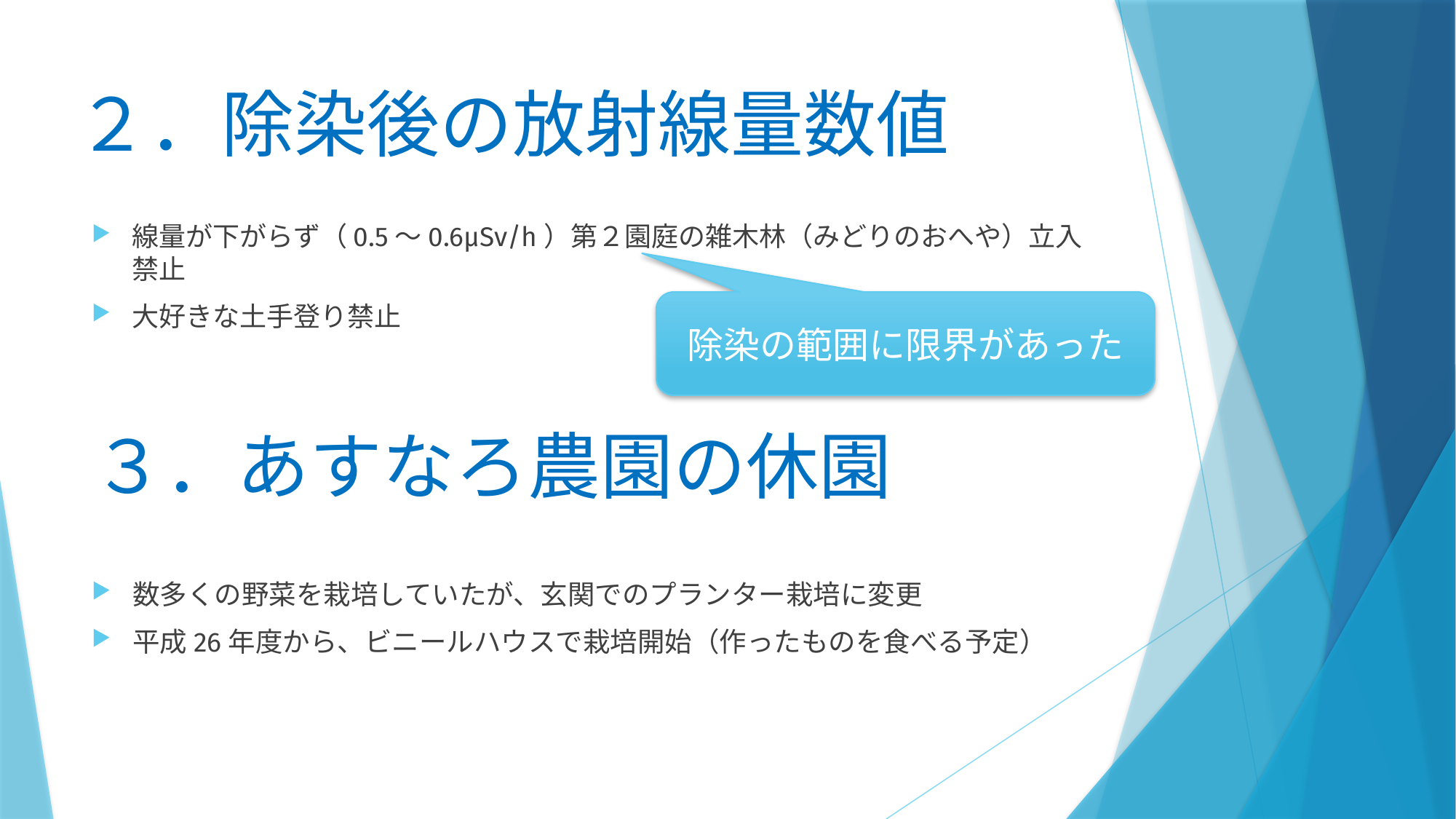

# ２．除染後の放射線量数値

線量が下がらず（0.5～0.6μSv/h）第２園庭の雑木林（みどりのおへや）立入禁止
大好きな土手登り禁止

除染の範囲に限界があった
３．あすなろ農園の休園

数多くの野菜を栽培していたが、玄関でのプランター栽培に変更
平成26年度から、ビニールハウスで栽培開始（作ったものを食べる予定）